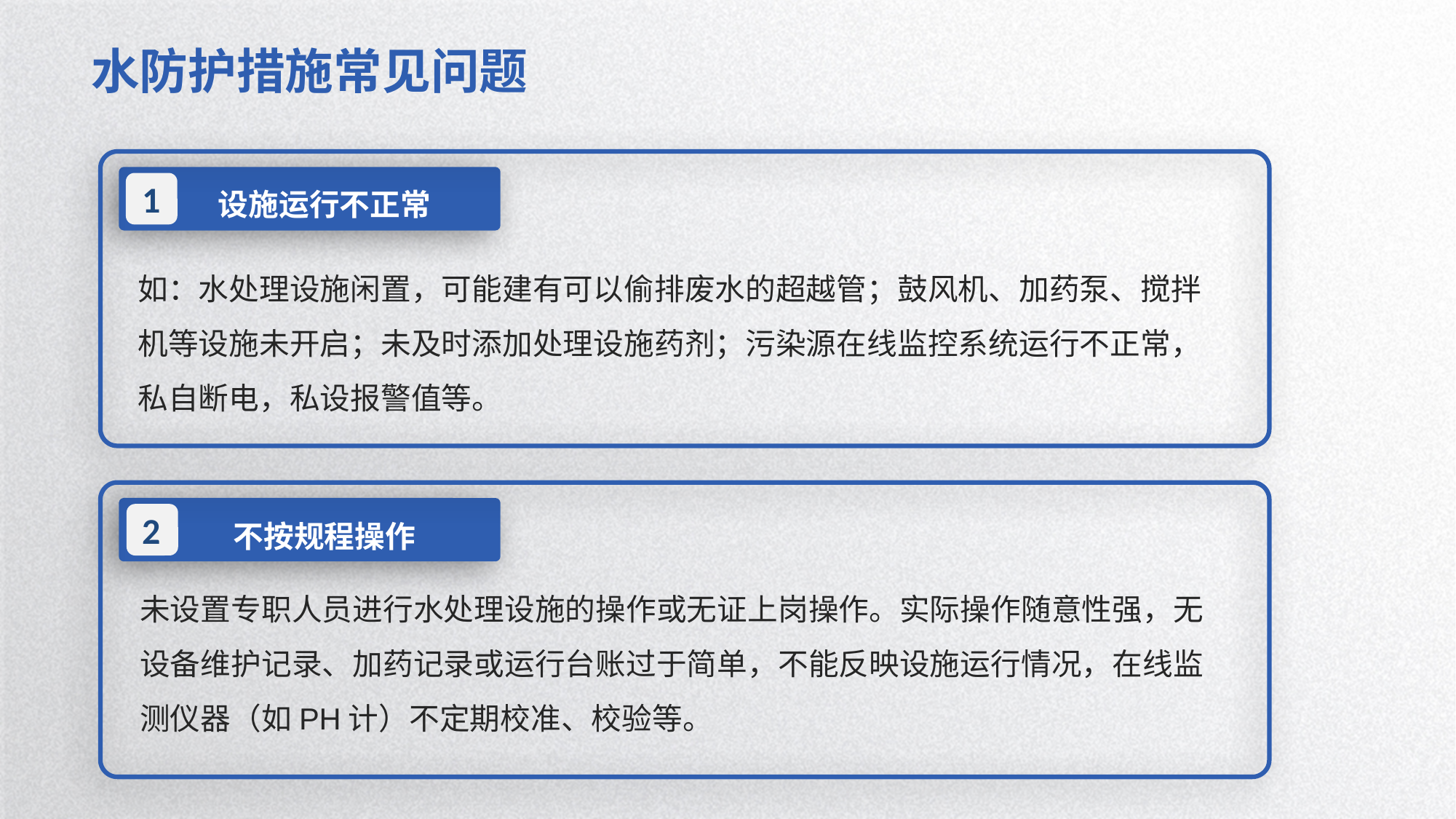

水防护措施常见问题

设施运行不正常
1

如：水处理设施闲置，可能建有可以偷排废水的超越管；鼓风机、加药泵、搅拌机等设施未开启；未及时添加处理设施药剂；污染源在线监控系统运行不正常，私自断电，私设报警值等。

2
不按规程操作

未设置专职人员进行水处理设施的操作或无证上岗操作。实际操作随意性强，无设备维护记录、加药记录或运行台账过于简单，不能反映设施运行情况，在线监测仪器（如PH计）不定期校准、校验等。